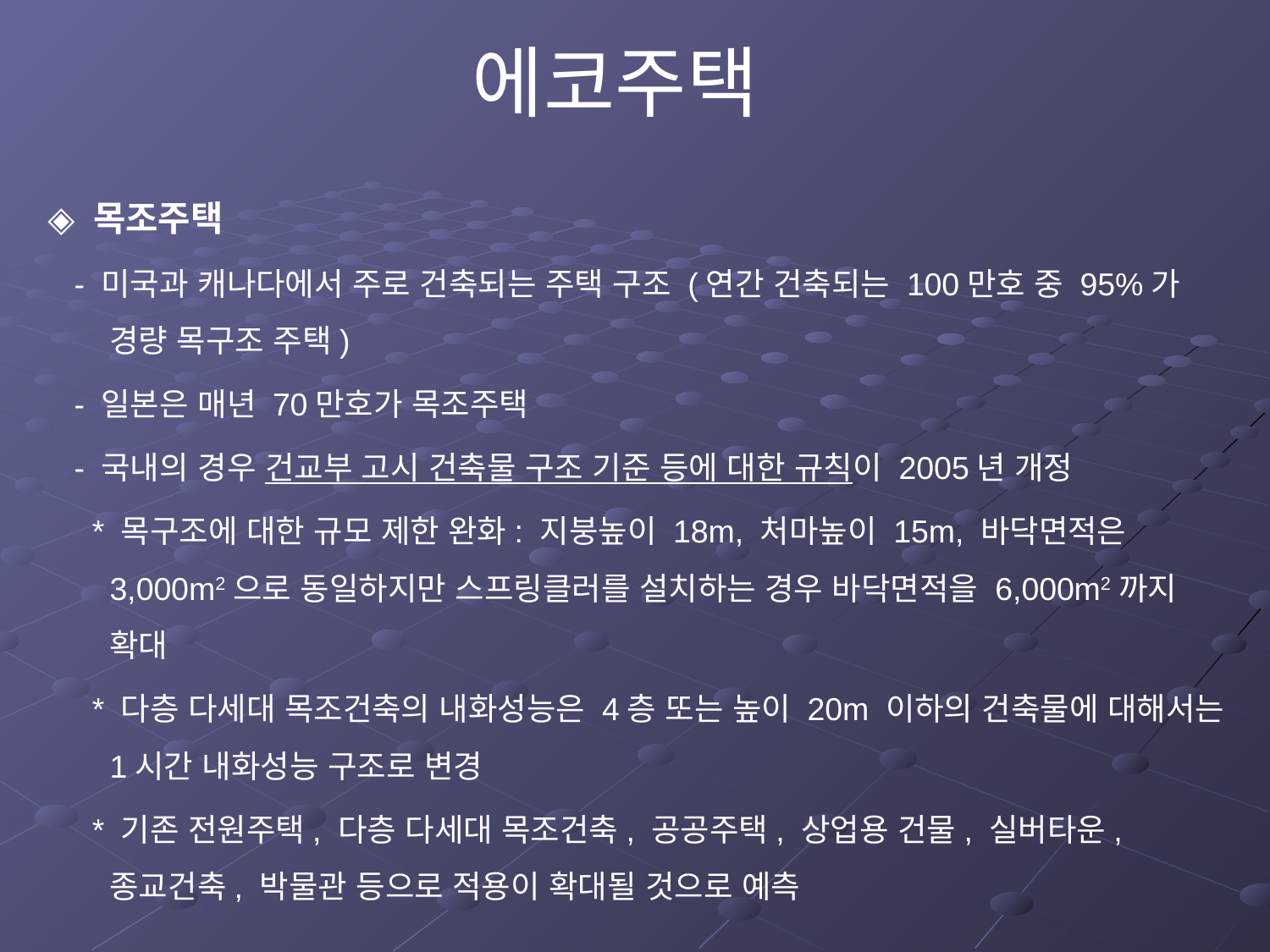

에코주택
◈ 목조주택
   - 미국과 캐나다에서 주로 건축되는 주택 구조 (연간 건축되는 100만호 중 95%가 경량 목구조 주택)
   - 일본은 매년 70만호가 목조주택
   - 국내의 경우 건교부 고시 건축물 구조 기준 등에 대한 규칙이 2005년 개정
     * 목구조에 대한 규모 제한 완화: 지붕높이 18m, 처마높이 15m, 바닥면적은 3,000m2으로 동일하지만 스프링클러를 설치하는 경우 바닥면적을 6,000m2까지 확대
     * 다층 다세대 목조건축의 내화성능은 4층 또는 높이 20m 이하의 건축물에 대해서는 1시간 내화성능 구조로 변경
     * 기존 전원주택, 다층 다세대 목조건축, 공공주택, 상업용 건물, 실버타운, 종교건축, 박물관 등으로 적용이 확대될 것으로 예측